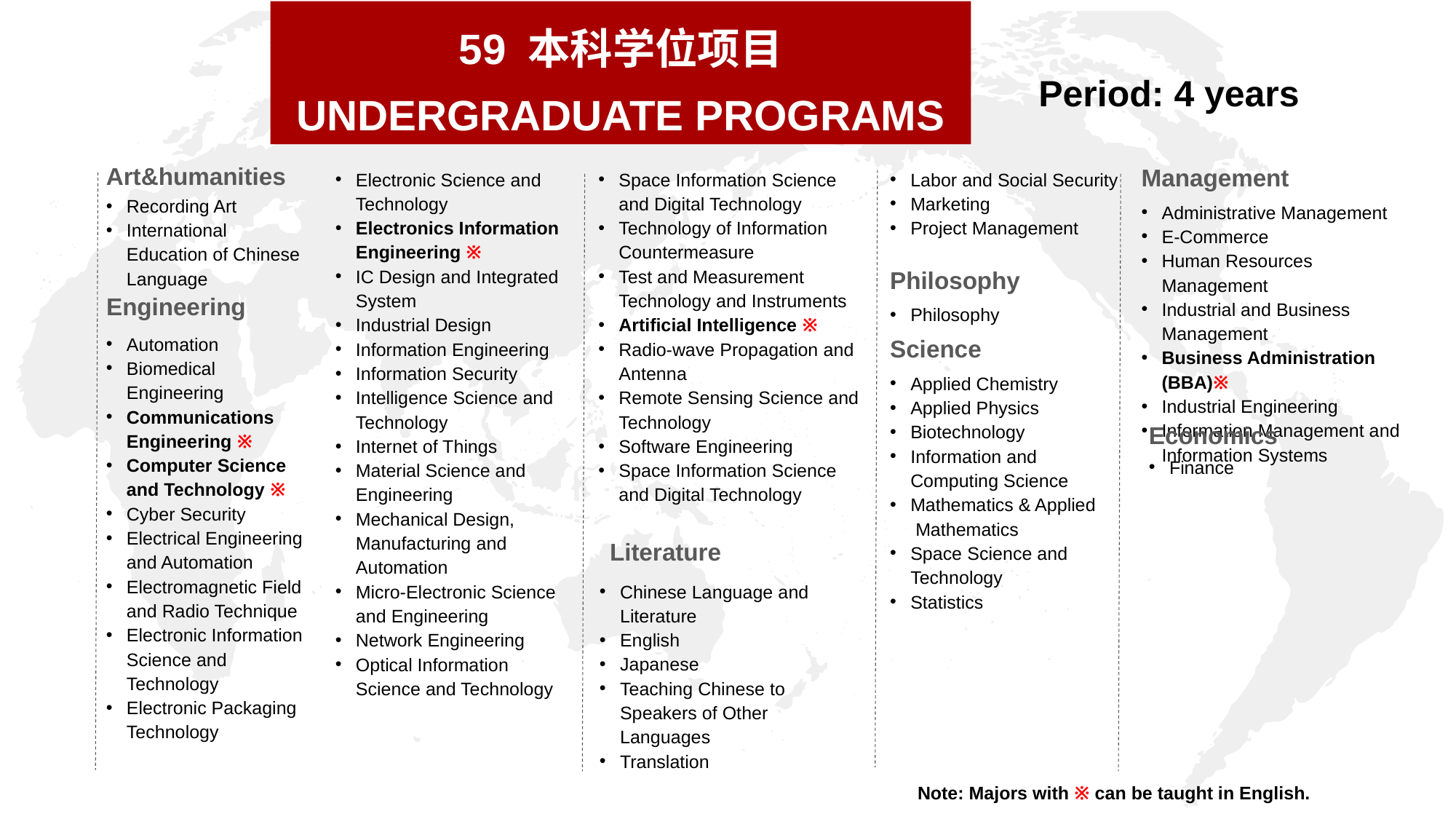

59 本科学位项目 UNDERGRADUATE PROGRAMS
 Period: 4 years
Art&humanities
Space Information Science and Digital Technology
Technology of Information Countermeasure
Test and Measurement Technology and Instruments
Artificial Intelligence ※
Radio-wave Propagation and Antenna
Remote Sensing Science and Technology
Software Engineering
Space Information Science and Digital Technology
Labor and Social Security
Marketing
Project Management
Electronic Science and Technology
Electronics Information Engineering ※
IC Design and Integrated System
Industrial Design
Information Engineering
Information Security
Intelligence Science and Technology
Internet of Things
Material Science and Engineering
Mechanical Design, Manufacturing and Automation
Micro-Electronic Science and Engineering
Network Engineering
Optical Information Science and Technology
Management
Recording Art
International Education of Chinese Language
Administrative Management
E-Commerce
Human Resources Management
Industrial and Business Management
Business Administration (BBA)※
Industrial Engineering
Information Management and Information Systems
Philosophy
Engineering
Philosophy
Automation
Biomedical Engineering
Communications Engineering ※
Computer Science and Technology ※
Cyber Security
Electrical Engineering and Automation
Electromagnetic Field and Radio Technique
Electronic Information Science and Technology
Electronic Packaging Technology
Science
Applied Chemistry
Applied Physics
Biotechnology
Information and Computing Science
Mathematics & Applied  Mathematics
Space Science and Technology
Statistics

Economics
Finance
Literature
Chinese Language and Literature
English
Japanese
Teaching Chinese to Speakers of Other Languages
Translation
Note: Majors with ※ can be taught in English.